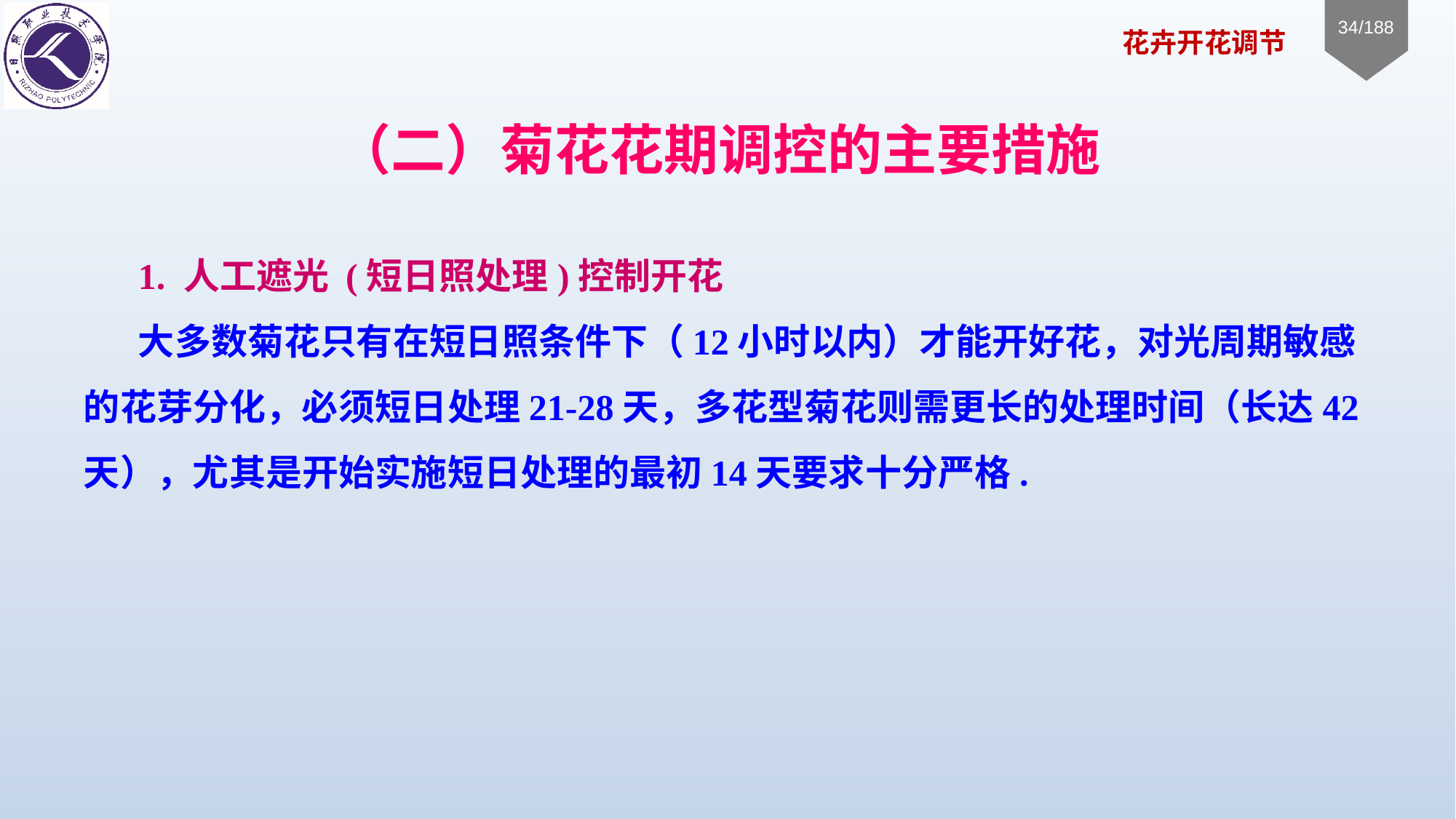

# （二）菊花花期调控的主要措施
1. 人工遮光 (短日照处理)控制开花
大多数菊花只有在短日照条件下（12小时以内）才能开好花，对光周期敏感的花芽分化，必须短日处理21-28天，多花型菊花则需更长的处理时间（长达42天），尤其是开始实施短日处理的最初14天要求十分严格.